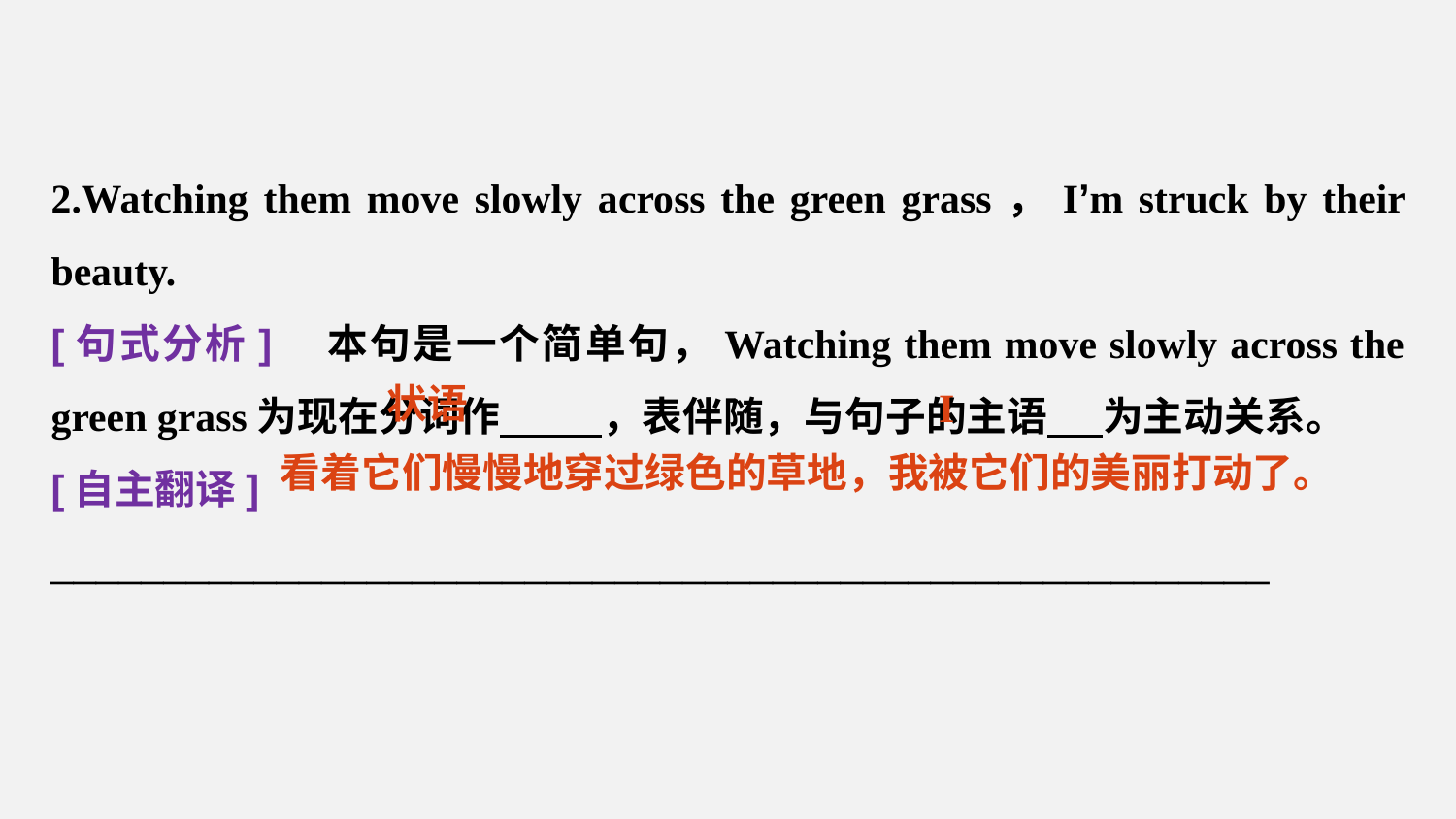

2.Watching them move slowly across the green grass，I’m struck by their beauty.
[句式分析]　本句是一个简单句，Watching them move slowly across the green grass为现在分词作           ，表伴随，与句子的主语      为主动关系。
[自主翻译]　______________________________________________________
状语
I
看着它们慢慢地穿过绿色的草地，我被它们的美丽打动了。